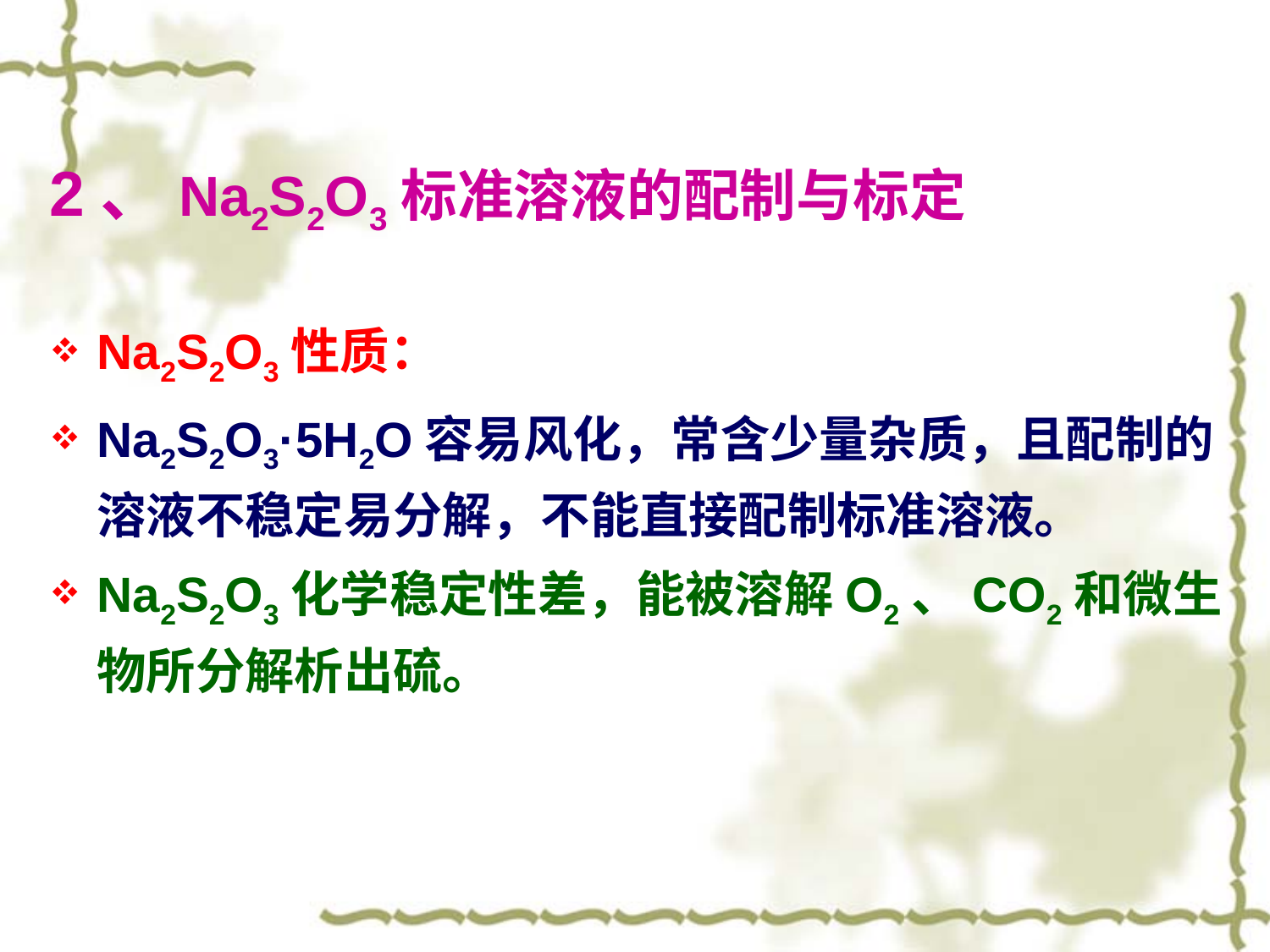

# 2、Na2S2O3标准溶液的配制与标定
Na2S2O3性质：
Na2S2O3·5H2O容易风化，常含少量杂质，且配制的溶液不稳定易分解，不能直接配制标准溶液。
Na2S2O3化学稳定性差，能被溶解O2、CO2和微生物所分解析出硫。

19